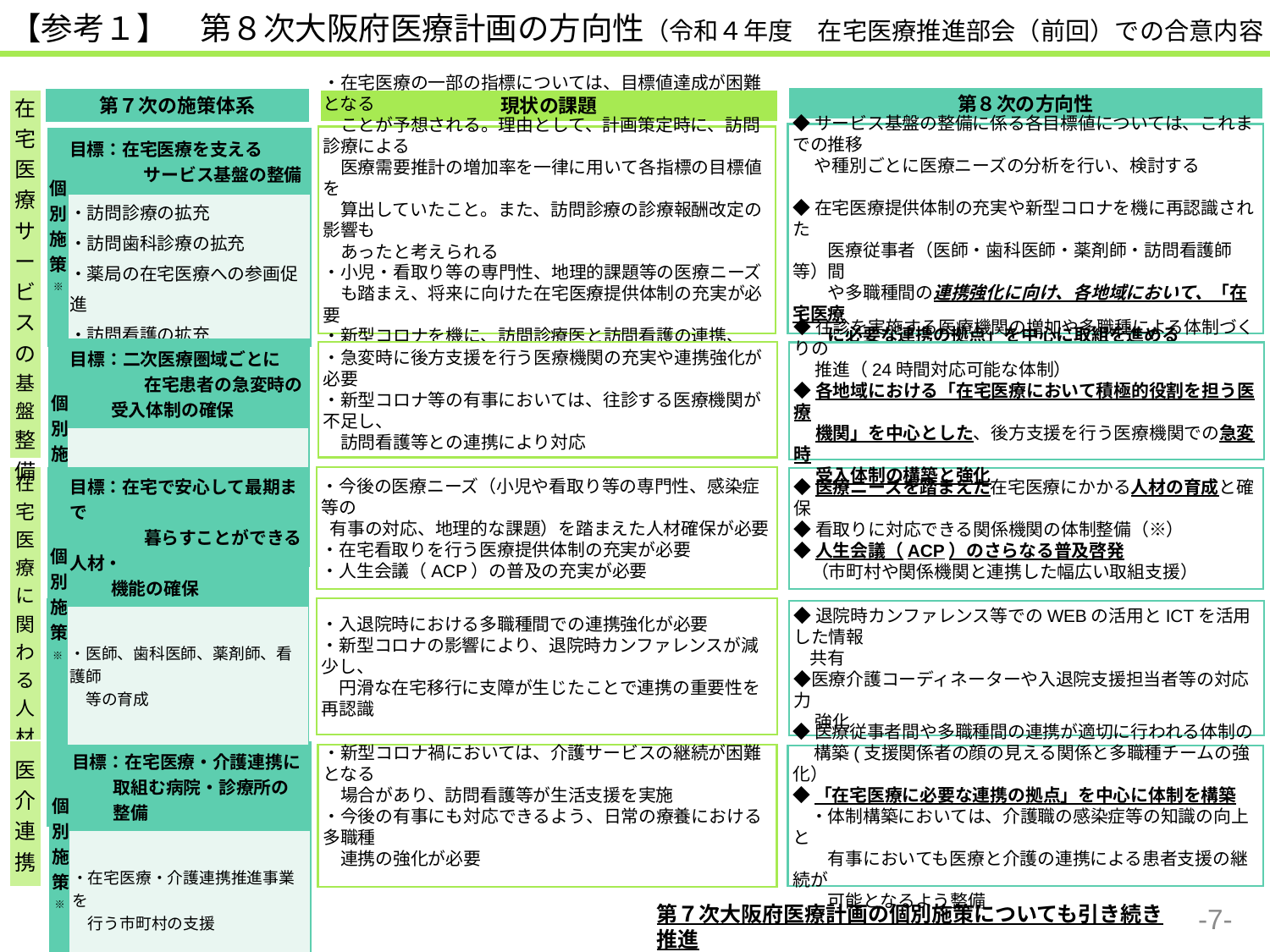

【参考１】　第８次大阪府医療計画の方向性（令和４年度　在宅医療推進部会（前回）での合意内容
第８次の方向性
第７次の施策体系
現状の課題
| 在宅医療サービスの基盤整備 |
| --- |

◆サービス基盤の整備に係る各目標値については、これまでの推移
　 や種別ごとに医療ニーズの分析を行い、検討する

◆在宅医療提供体制の充実や新型コロナを機に再認識された
　　医療従事者（医師・歯科医師・薬剤師・訪問看護師等）間
　　や多職種間の連携強化に向け、各地域において、「在宅医療
　　に必要な連携の拠点」を中心に取組を進める
　　（※看取りに係る体制整備含む）
・在宅医療の一部の指標については、目標値達成が困難となる
　ことが予想される。理由として、計画策定時に、訪問診療による
　医療需要推計の増加率を一律に用いて各指標の目標値を
　算出していたこと。また、訪問診療の診療報酬改定の影響も
　あったと考えられる
・小児・看取り等の専門性、地理的課題等の医療ニーズ
　も踏まえ、将来に向けた在宅医療提供体制の充実が必要
・新型コロナを機に、訪問診療医と訪問看護の連携、チーム
　医療体制の構築の重要性を再認識
| 個 別 施策※ | 目標：在宅医療を支える 　　　　 サービス基盤の整備 |
| --- | --- |
|  | ・訪問診療の拡充 ・訪問歯科診療の拡充 ・薬局の在宅医療への参画促進 ・訪問看護の拡充 |
| 個 別 施策※ | 目標：二次医療圏域ごとに 　　　　 在宅患者の急変時の 受入体制の確保 |
| --- | --- |
|  | ・在宅医療を支える病院・診療所の 　拡充 |
・急変時に後方支援を行う医療機関の充実や連携強化が必要
・新型コロナ等の有事においては、往診する医療機関が不足し、
　訪問看護等との連携により対応
◆往診を実施する医療機関の増加や多職種による体制づくりの
　 推進（24時間対応可能な体制）
◆各地域における「在宅医療において積極的役割を担う医療
　 機関」を中心とした、後方支援を行う医療機関での急変時
　 受入体制の構築と強化
| 在宅医療に関わる人材育成 |
| --- |
・今後の医療ニーズ（小児や看取り等の専門性、感染症等の
 有事の対応、地理的な課題）を踏まえた人材確保が必要
・在宅看取りを行う医療提供体制の充実が必要
・人生会議（ACP）の普及の充実が必要
| 個 別 施策※ | 目標：在宅で安心して最期まで 　　　　 暮らすことができる人材・ 機能の確保 |
| --- | --- |
|  | ・医師、歯科医師、薬剤師、看護師 　等の育成 |
◆医療ニーズを踏まえた在宅医療にかかる人材の育成と確保
◆看取りに対応できる関係機関の体制整備（※）
◆人生会議（ACP）のさらなる普及啓発
　（市町村や関係機関と連携した幅広い取組支援）
・入退院時における多職種間での連携強化が必要
・新型コロナの影響により、退院時カンファレンスが減少し、
　円滑な在宅移行に支障が生じたことで連携の重要性を再認識
| 個 別 施策※ | 目標：円滑な在宅復帰を 　　　　 支える人材・機能の確保 |
| --- | --- |
|  | ・病院・有床診療所の退院支援調整 　機能の強化を図る人材の育成 ・医療職や介護職の在宅医療に 　関する理解促進 |
◆退院時カンファレンス等でのWEBの活用とICTを活用した情報
   共有
◆医療介護コーディネーターや入退院支援担当者等の対応力
　 強化
| 医介連携 |
| --- |
| 個 別 施策※ | 目標：在宅医療・介護連携に 取組む病院・診療所の 整備 |
| --- | --- |
|  | ・在宅医療・介護連携推進事業を 　行う市町村の支援 |
・新型コロナ禍においては、介護サービスの継続が困難となる
　場合があり、訪問看護等が生活支援を実施
・今後の有事にも対応できるよう、日常の療養における多職種
　連携の強化が必要

◆医療従事者間や多職種間の連携が適切に行われる体制の
　 構築(支援関係者の顔の見える関係と多職種チームの強化）
◆「在宅医療に必要な連携の拠点」を中心に体制を構築
　・体制構築においては、介護職の感染症等の知識の向上と
　　有事においても医療と介護の連携による患者支援の継続が
　　可能となるよう整備
-7-
第７次大阪府医療計画の個別施策についても引き続き推進